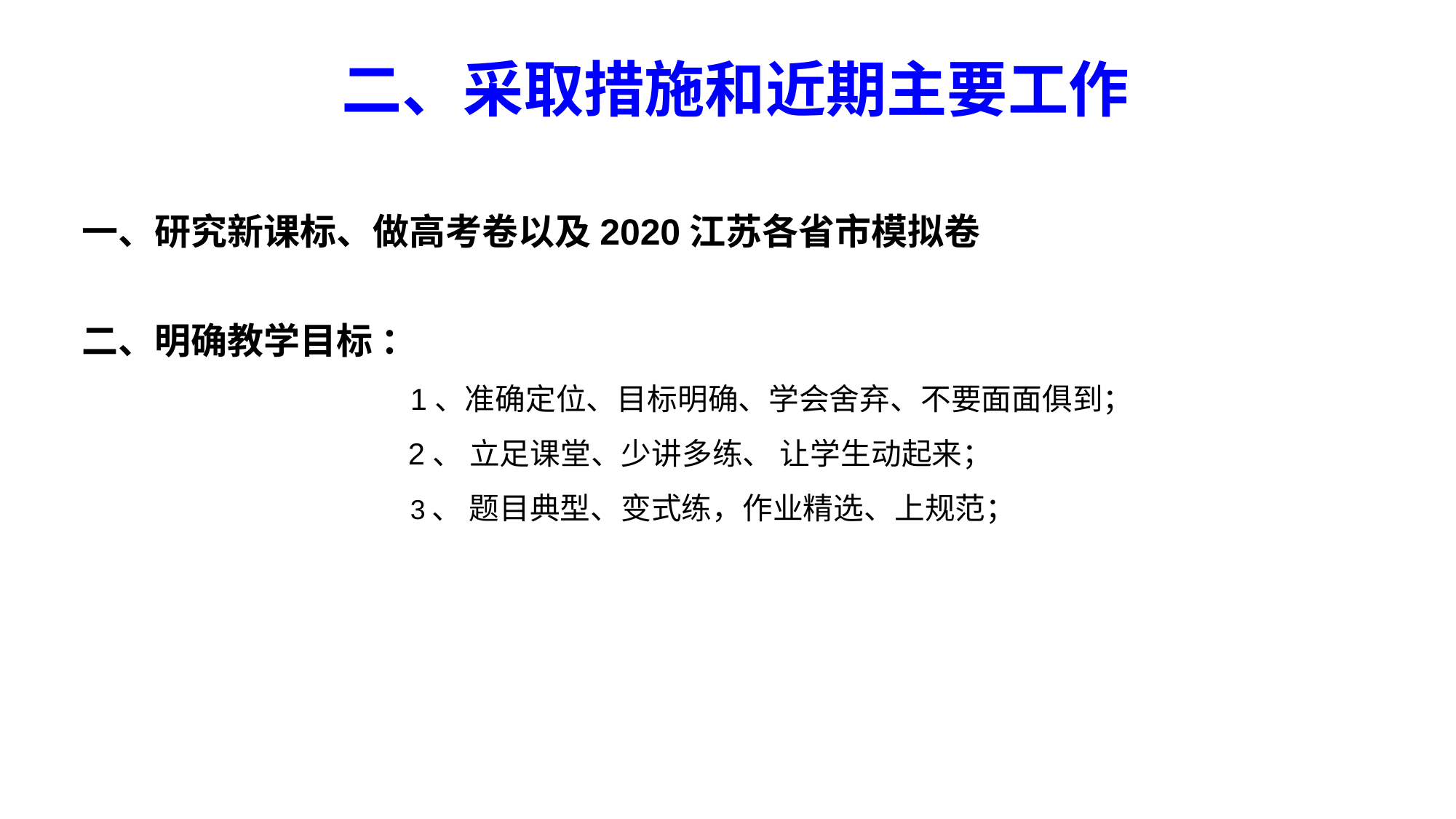

二、采取措施和近期主要工作

一、研究新课标、做高考卷以及2020江苏各省市模拟卷

二、明确教学目标 ：
                                           1、准确定位、目标明确、学会舍弃、不要面面俱到；
                                       2、 立足课堂、少讲多练、 让学生动起来；
                                           3、 题目典型、变式练，作业精选、上规范；